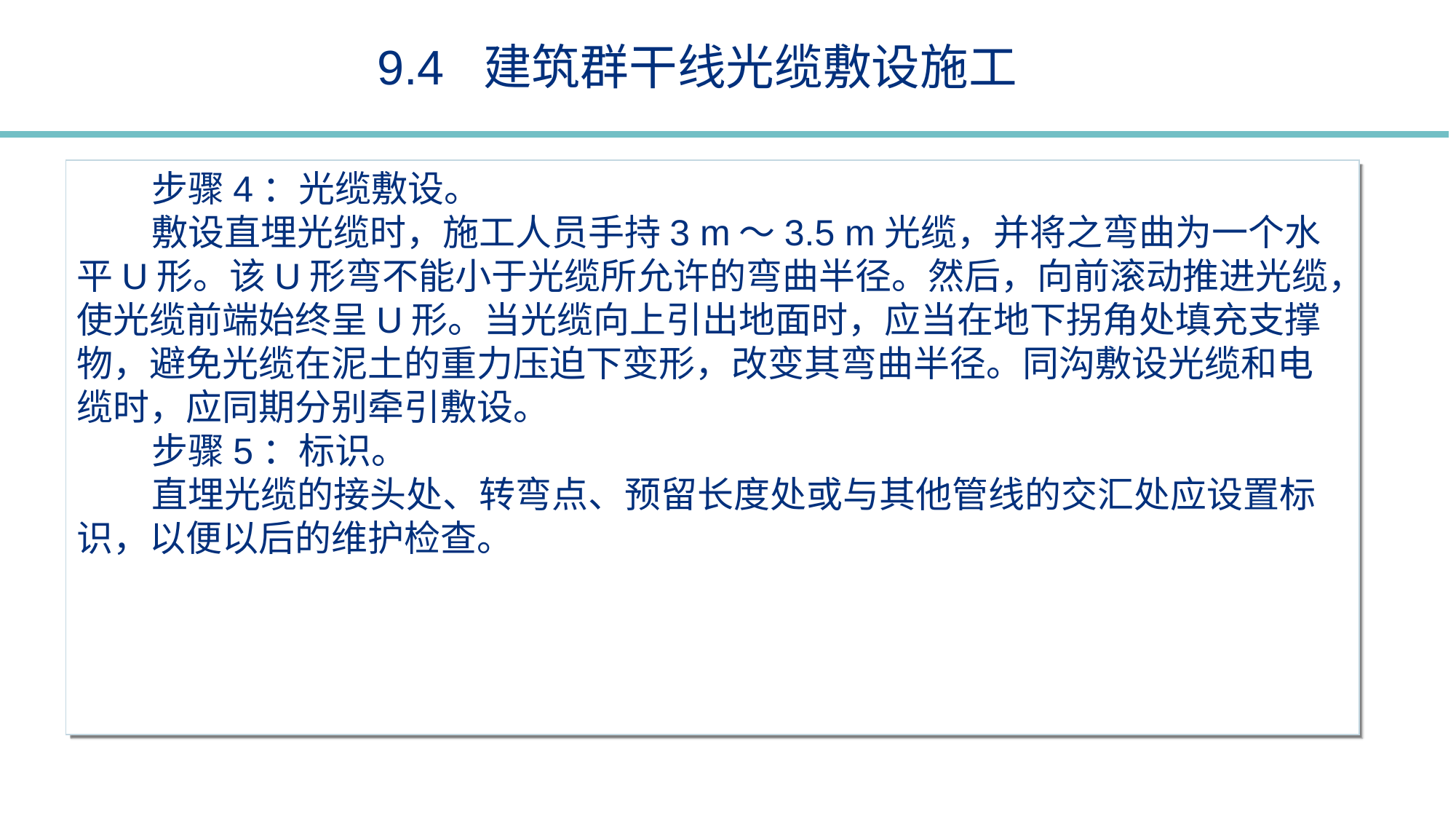

9.4  建筑群干线光缆敷设施工
步骤4：光缆敷设。
敷设直埋光缆时，施工人员手持3 m～3.5 m光缆，并将之弯曲为一个水平U形。该U形弯不能小于光缆所允许的弯曲半径。然后，向前滚动推进光缆，使光缆前端始终呈U形。当光缆向上引出地面时，应当在地下拐角处填充支撑物，避免光缆在泥土的重力压迫下变形，改变其弯曲半径。同沟敷设光缆和电缆时，应同期分别牵引敷设。
步骤5：标识。
直埋光缆的接头处、转弯点、预留长度处或与其他管线的交汇处应设置标识，以便以后的维护检查。